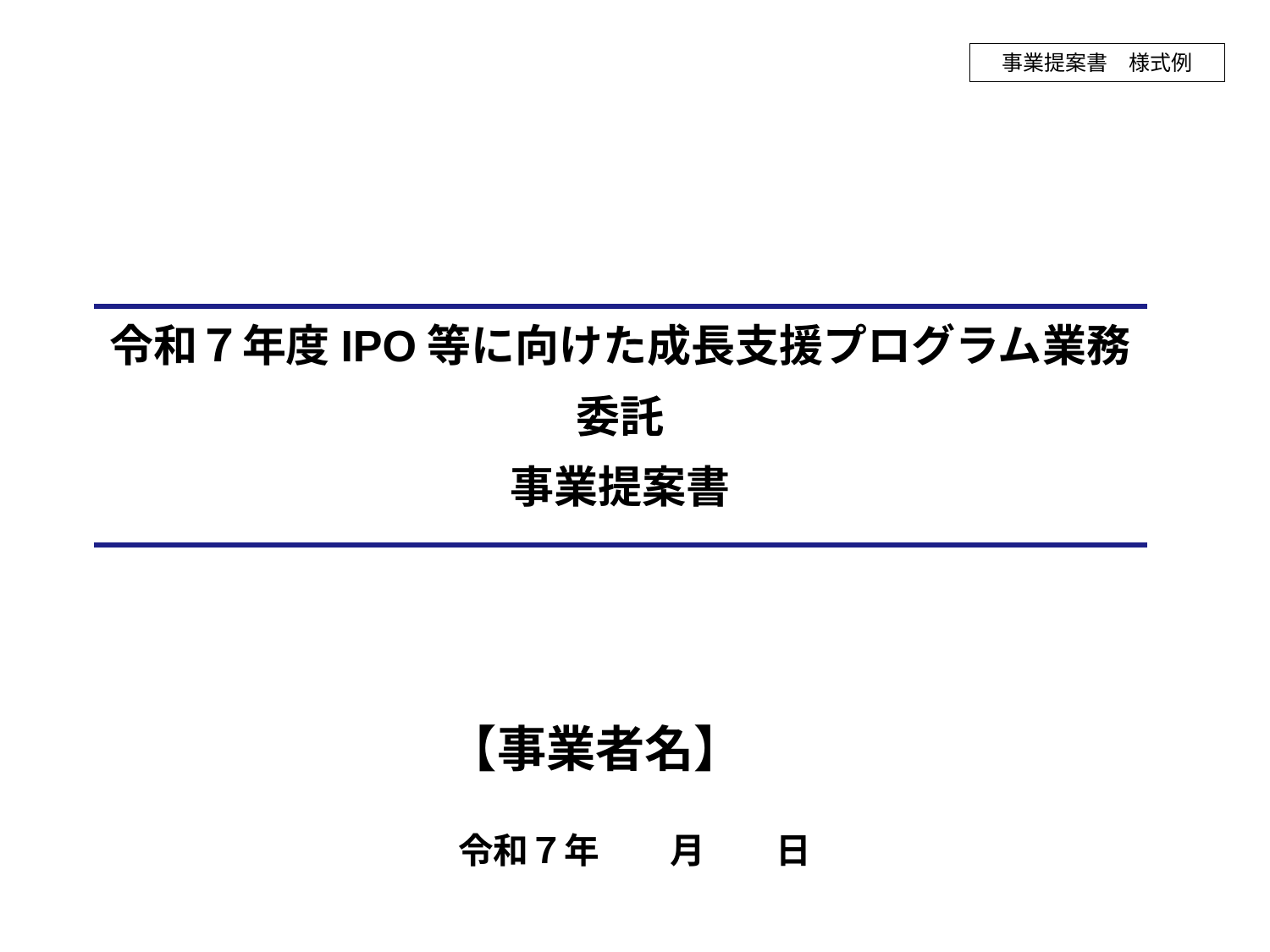

事業提案書　様式例
令和７年度IPO等に向けた成長支援プログラム業務委託
事業提案書

# 【事業者名】
令和７年　　月　　日